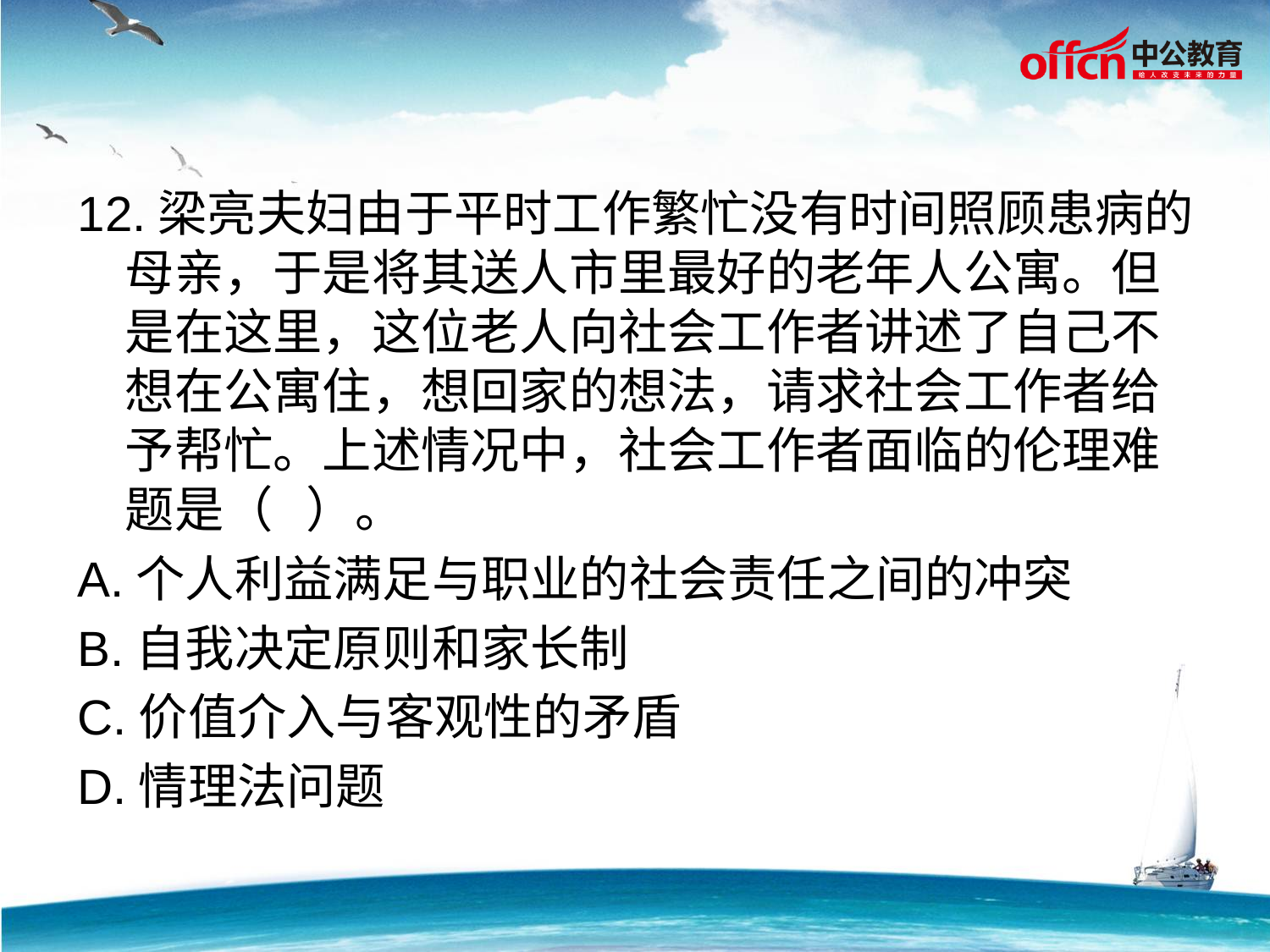

12.梁亮夫妇由于平时工作繁忙没有时间照顾患病的母亲，于是将其送人市里最好的老年人公寓。但是在这里，这位老人向社会工作者讲述了自己不想在公寓住，想回家的想法，请求社会工作者给予帮忙。上述情况中，社会工作者面临的伦理难题是（   ）。
A.个人利益满足与职业的社会责任之间的冲突
B.自我决定原则和家长制
C.价值介入与客观性的矛盾
D.情理法问题